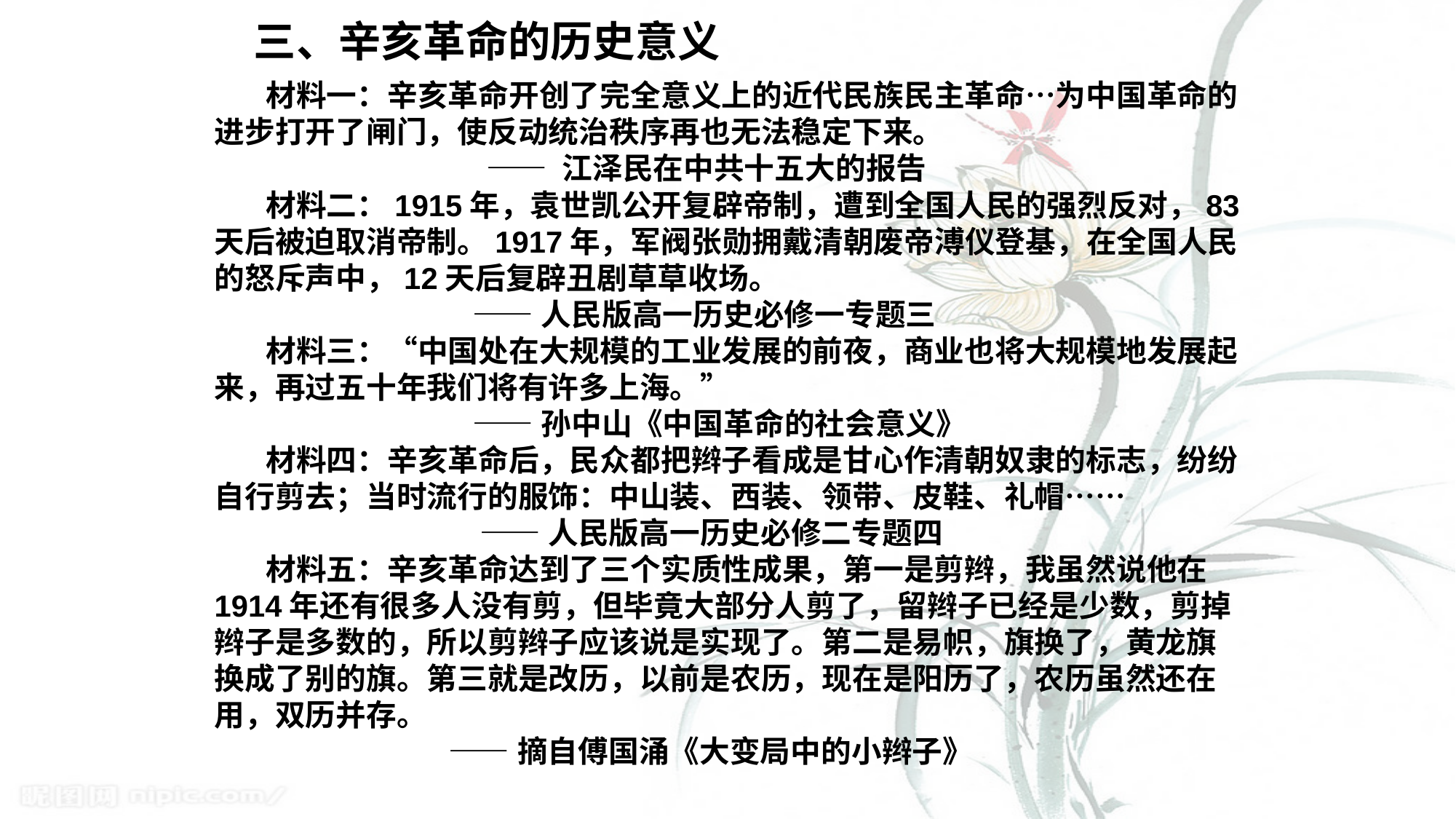

三、辛亥革命的历史意义
材料一：辛亥革命开创了完全意义上的近代民族民主革命…为中国革命的进步打开了闸门，使反动统治秩序再也无法稳定下来。
                                —— 江泽民在中共十五大的报告
材料二：1915年，袁世凯公开复辟帝制，遭到全国人民的强烈反对，83天后被迫取消帝制。1917年，军阀张勋拥戴清朝废帝溥仪登基，在全国人民的怒斥声中，12天后复辟丑剧草草收场。
                              ——人民版高一历史必修一专题三
材料三：“中国处在大规模的工业发展的前夜，商业也将大规模地发展起来，再过五十年我们将有许多上海。”
                              ——孙中山《中国革命的社会意义》
材料四：辛亥革命后，民众都把辫子看成是甘心作清朝奴隶的标志，纷纷自行剪去；当时流行的服饰：中山装、西装、领带、皮鞋、礼帽……
                               ——人民版高一历史必修二专题四
材料五：辛亥革命达到了三个实质性成果，第一是剪辫，我虽然说他在1914年还有很多人没有剪，但毕竟大部分人剪了，留辫子已经是少数，剪掉辫子是多数的，所以剪辫子应该说是实现了。第二是易帜，旗换了，黄龙旗换成了别的旗。第三就是改历，以前是农历，现在是阳历了，农历虽然还在用，双历并存。
                                  ——摘自傅国涌《大变局中的小辫子》